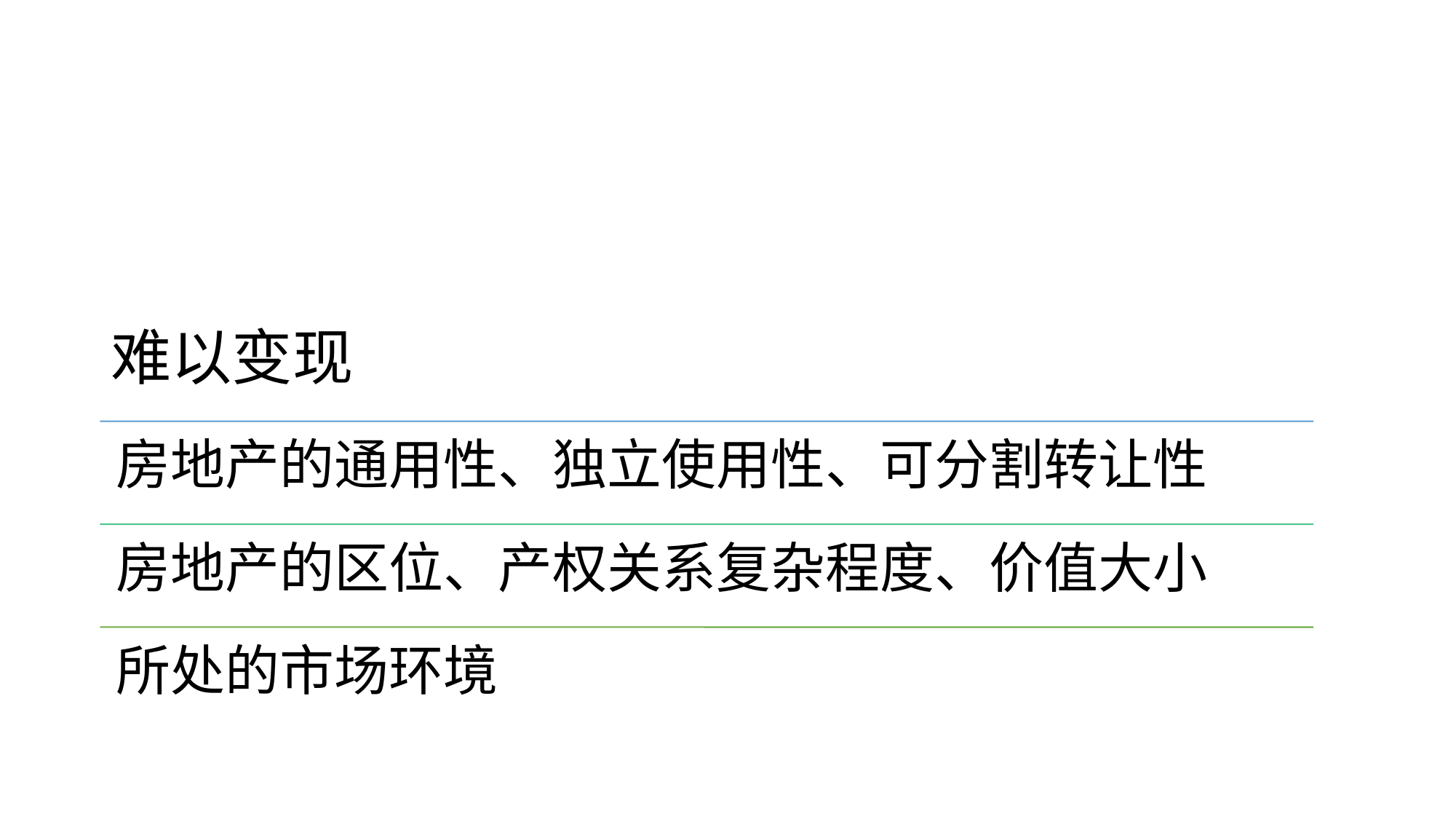

# 难以变现
房地产的通用性、独立使用性、可分割转让性
房地产的区位、产权关系复杂程度、价值大小
所处的市场环境